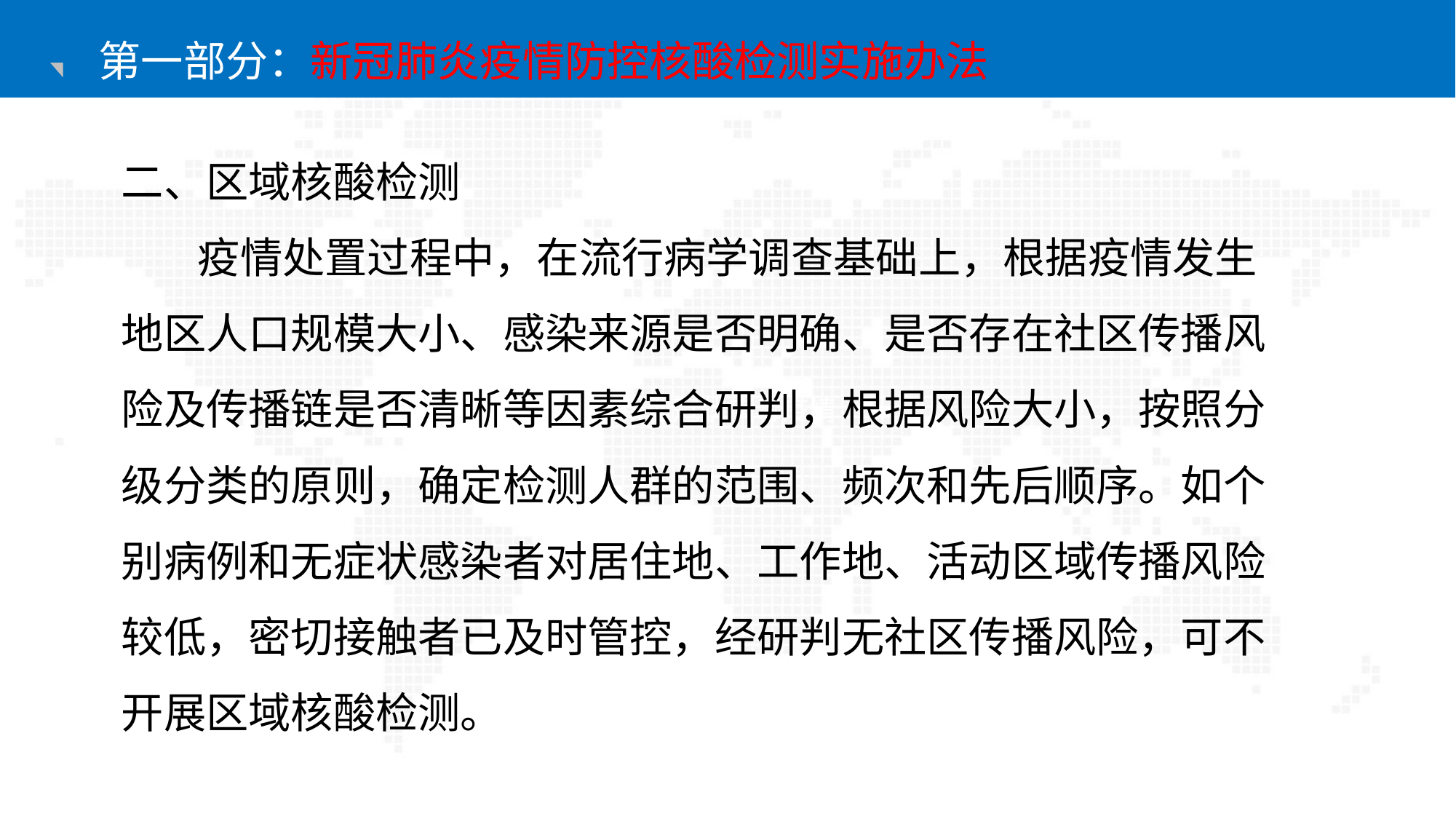

第一部分：新冠肺炎疫情防控核酸检测实施办法

二、区域核酸检测
       疫情处置过程中，在流行病学调查基础上，根据疫情发生地区人口规模大小、感染来源是否明确、是否存在社区传播风险及传播链是否清晰等因素综合研判，根据风险大小，按照分级分类的原则，确定检测人群的范围、频次和先后顺序。如个别病例和无症状感染者对居住地、工作地、活动区域传播风险较低，密切接触者已及时管控，经研判无社区传播风险，可不开展区域核酸检测。
新型冠状病毒疫情